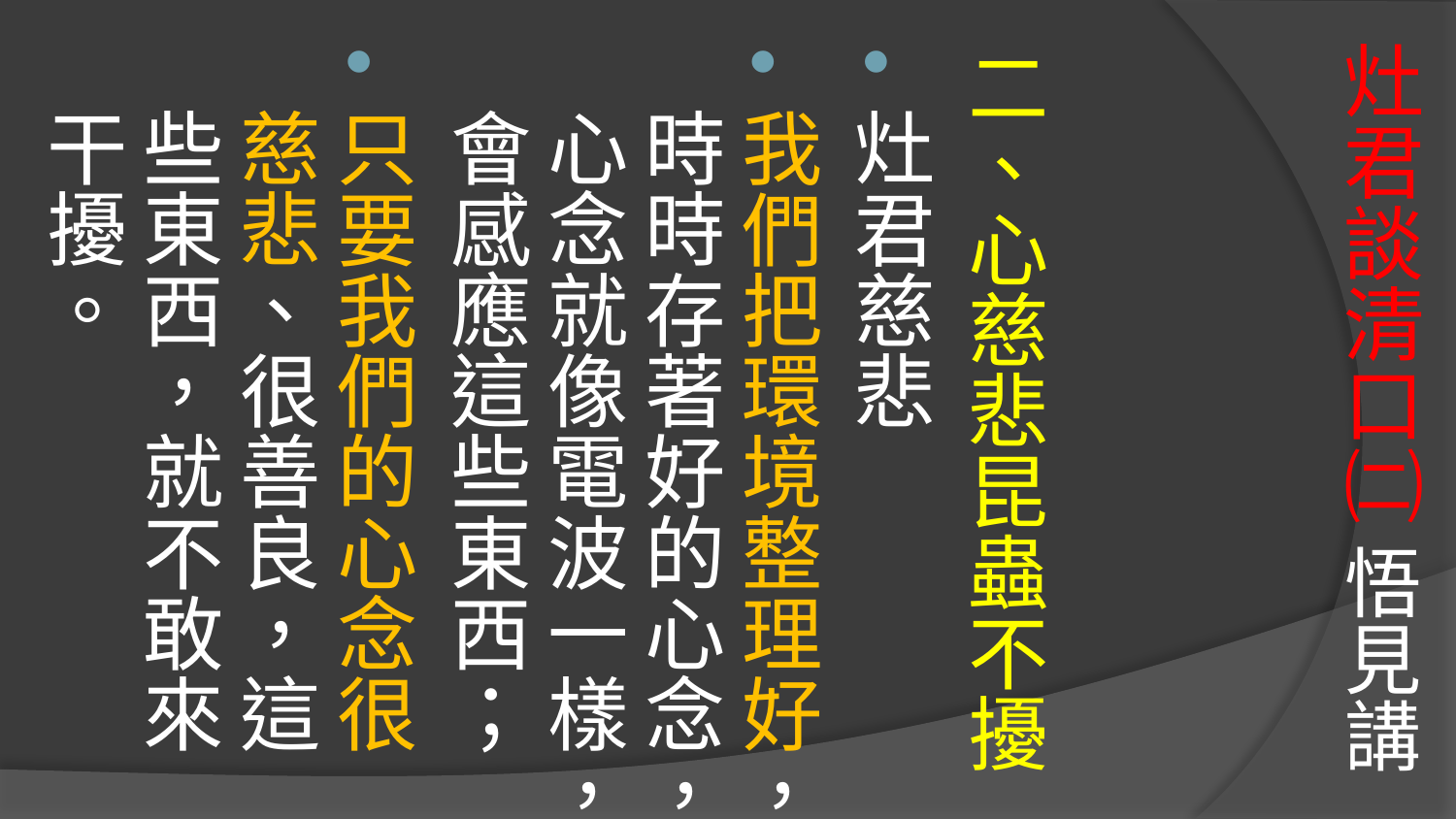

# 灶君談清口㈡ 悟見講
二、心慈悲昆蟲不擾
灶君慈悲
我們把環境整理好，時時存著好的心念，心念就像電波一樣，會感應這些東西；
只要我們的心念很慈悲、很善良，這些東西，就不敢來干擾。